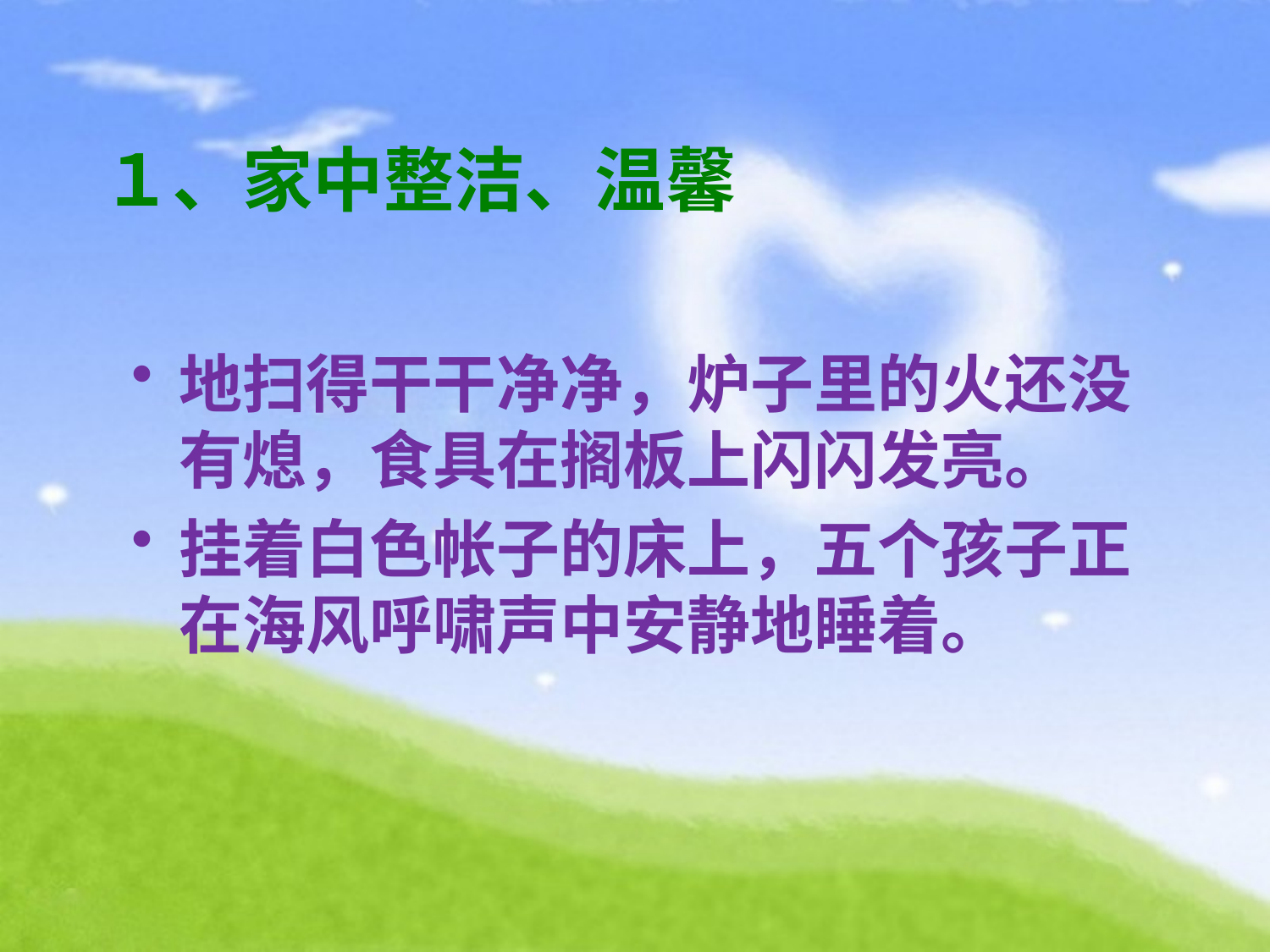

１、家中整洁、温馨
地扫得干干净净，炉子里的火还没有熄，食具在搁板上闪闪发亮。
挂着白色帐子的床上，五个孩子正在海风呼啸声中安静地睡着。